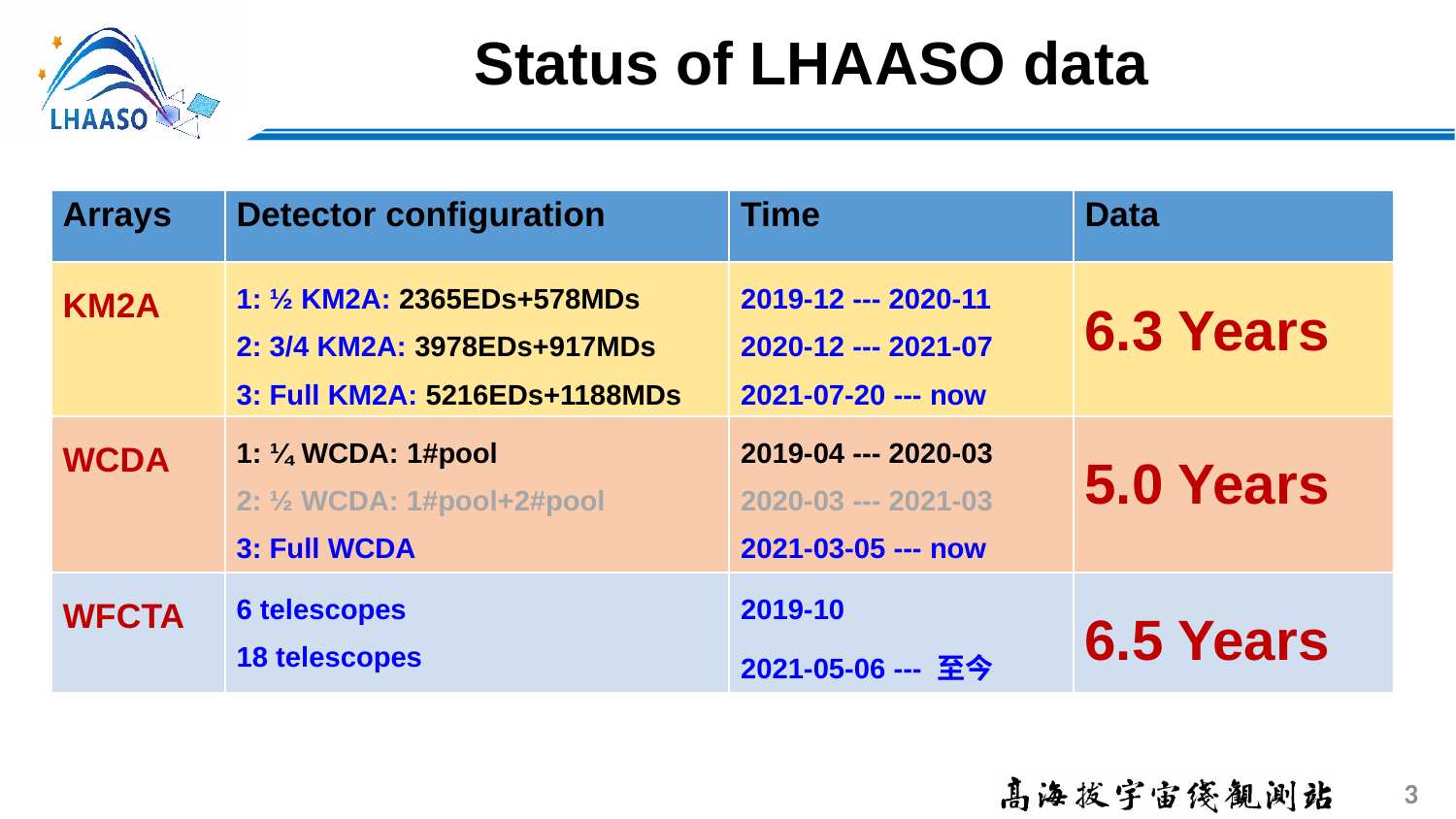

# Status of LHAASO data
| Arrays | Detector configuration | Time | Data |
| --- | --- | --- | --- |
| KM2A | 1: ½ KM2A: 2365EDs+578MDs 2: 3/4 KM2A: 3978EDs+917MDs 3: Full KM2A: 5216EDs+1188MDs | 2019-12 --- 2020-11 2020-12 --- 2021-07 2021-07-20 --- now | 6.3 Years |
| WCDA | 1: ¼ WCDA: 1#pool 2: ½ WCDA: 1#pool+2#pool 3: Full WCDA | 2019-04 --- 2020-03 2020-03 --- 2021-03 2021-03-05 --- now | 5.0 Years |
| WFCTA | 6 telescopes 18 telescopes | 2019-10 2021-05-06 --- 至今 | 6.5 Years |
3